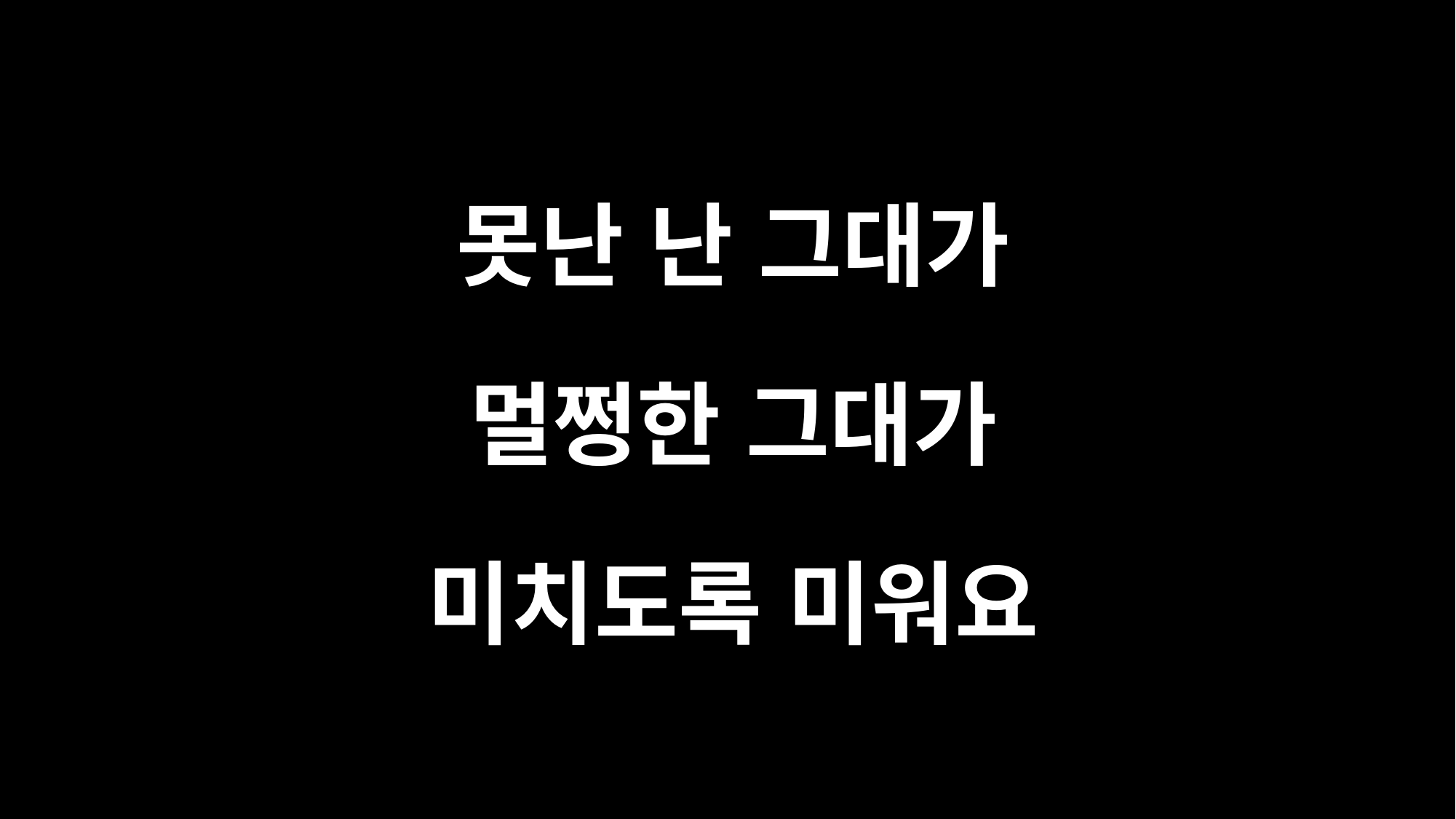

못난 난 그대가
멀쩡한 그대가
미치도록 미워요